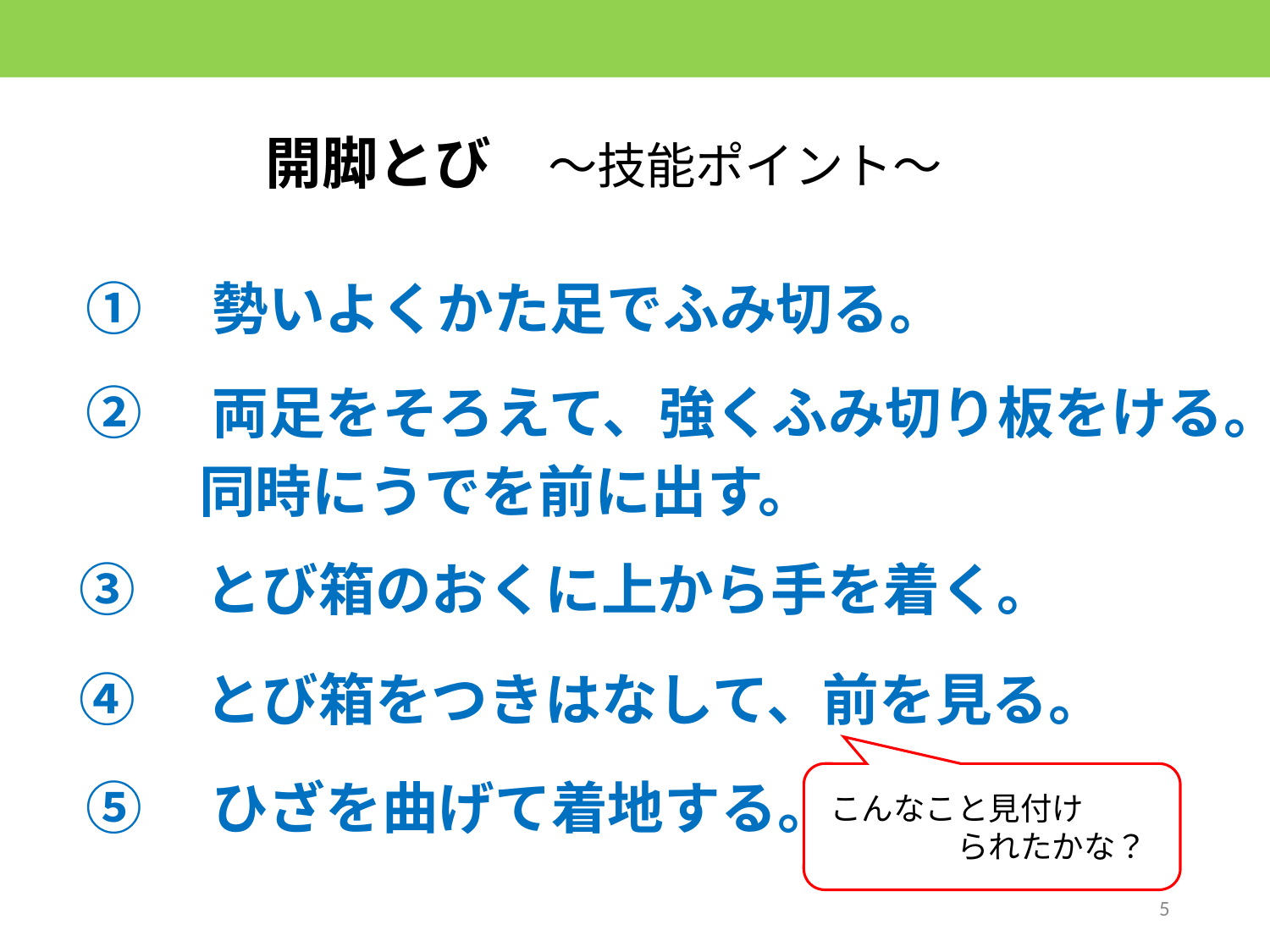

開脚とび　～技能ポイント～
①　勢いよくかた足でふみ切る。

②　両足をそろえて、強くふみ切り板をける。
　　同時にうでを前に出す。
③　とび箱のおくに上から手を着く。
④　とび箱をつきはなして、前を見る。

⑤　ひざを曲げて着地する。
こんなこと見付け
　　　　られたかな？
5